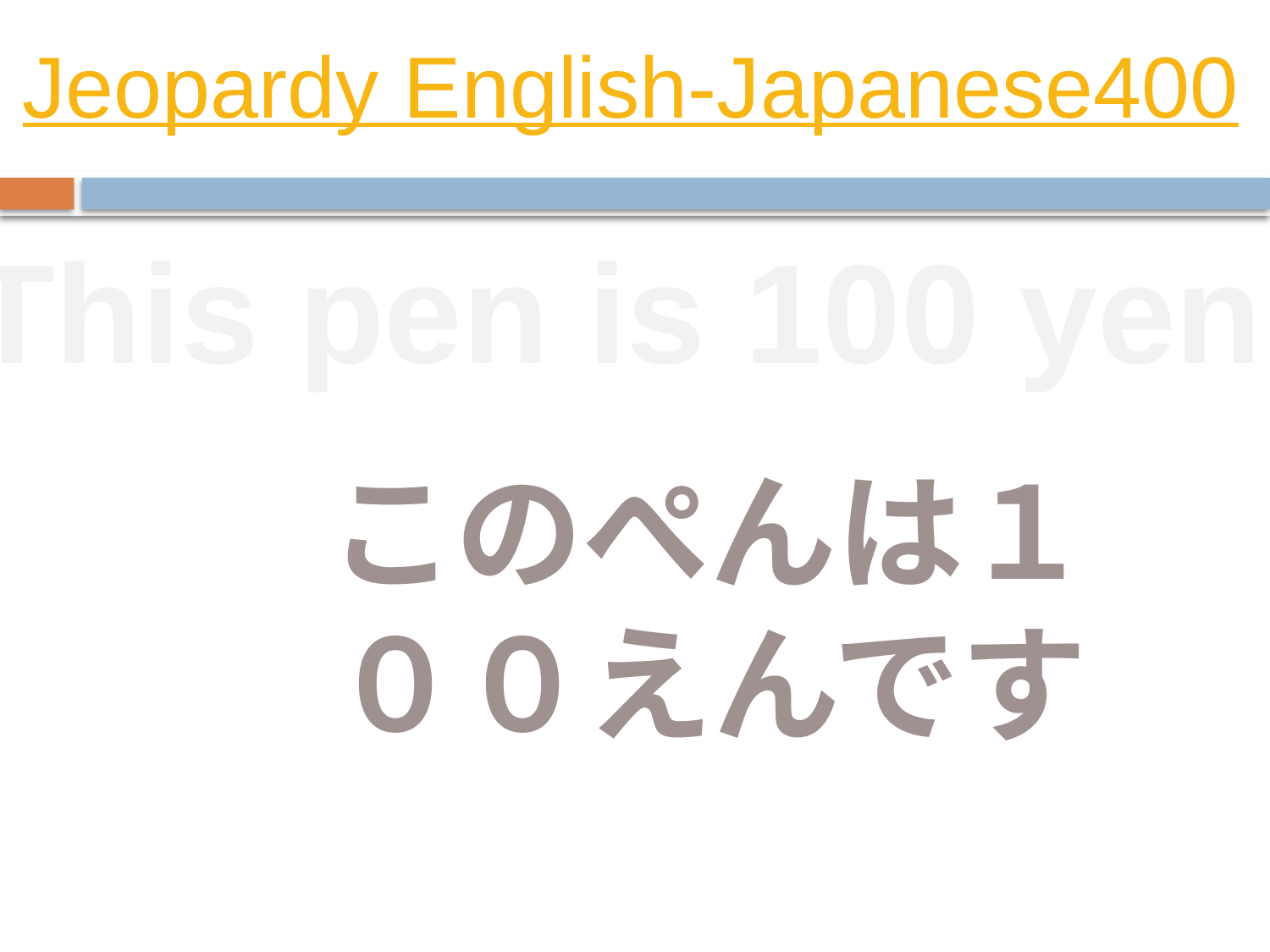

# Jeopardy English-Japanese400
This pen is 100 yen.
このぺんは１００えんです